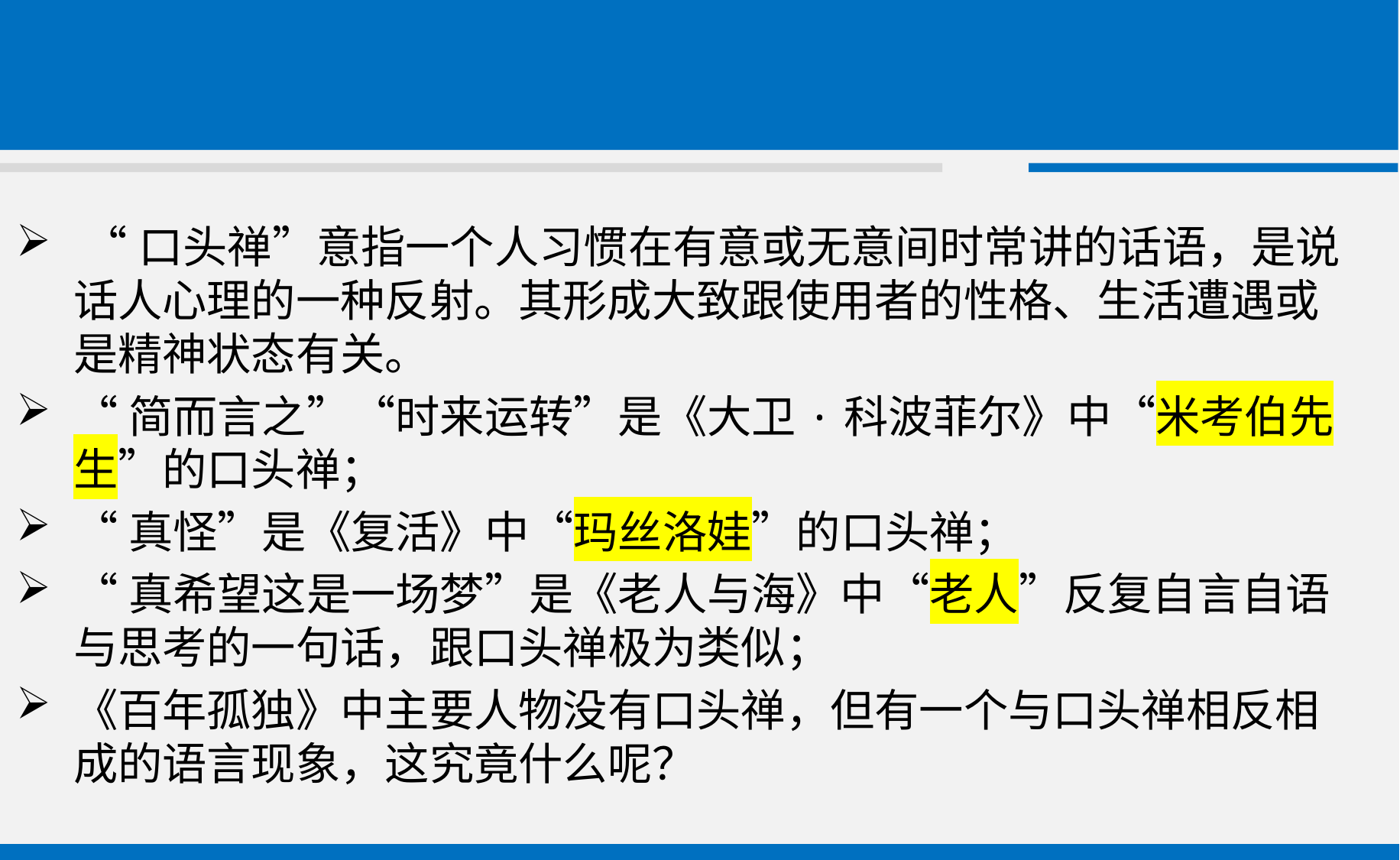

“口头禅”意指一个人习惯在有意或无意间时常讲的话语，是说话人心理的一种反射。其形成大致跟使用者的性格、生活遭遇或是精神状态有关。
“简而言之”“时来运转”是《大卫·科波菲尔》中“米考伯先生”的口头禅；
“真怪”是《复活》中“玛丝洛娃”的口头禅；
“真希望这是一场梦”是《老人与海》中“老人”反复自言自语与思考的一句话，跟口头禅极为类似；
《百年孤独》中主要人物没有口头禅，但有一个与口头禅相反相成的语言现象，这究竟什么呢？